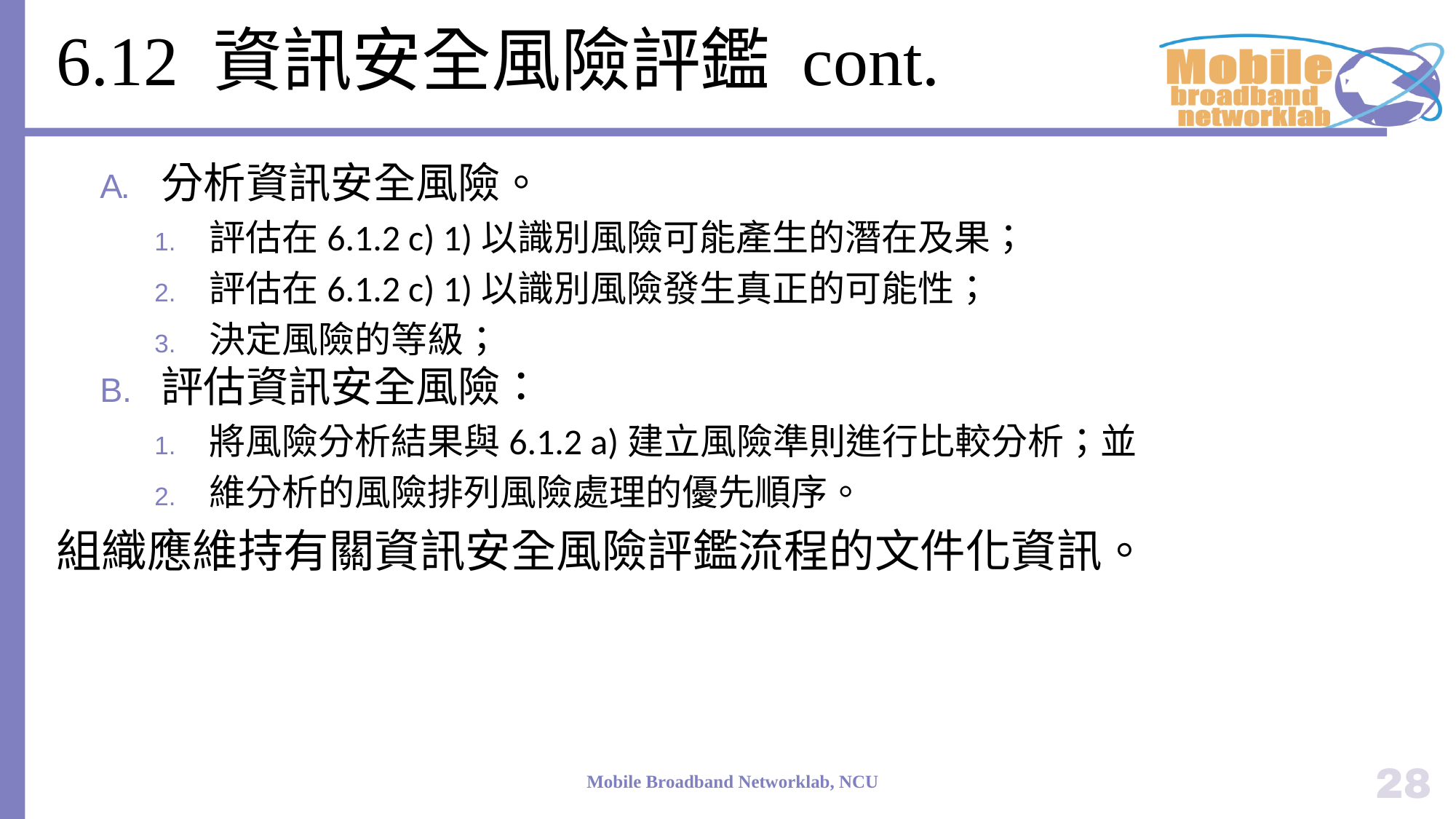

# 6.12 資訊安全風險評鑑 cont.
分析資訊安全風險。
評估在6.1.2 c) 1)以識別風險可能產生的潛在及果；
評估在6.1.2 c) 1)以識別風險發生真正的可能性；
決定風險的等級；
評估資訊安全風險：
將風險分析結果與6.1.2 a)建立風險準則進行比較分析；並
維分析的風險排列風險處理的優先順序。
組織應維持有關資訊安全風險評鑑流程的文件化資訊。

28